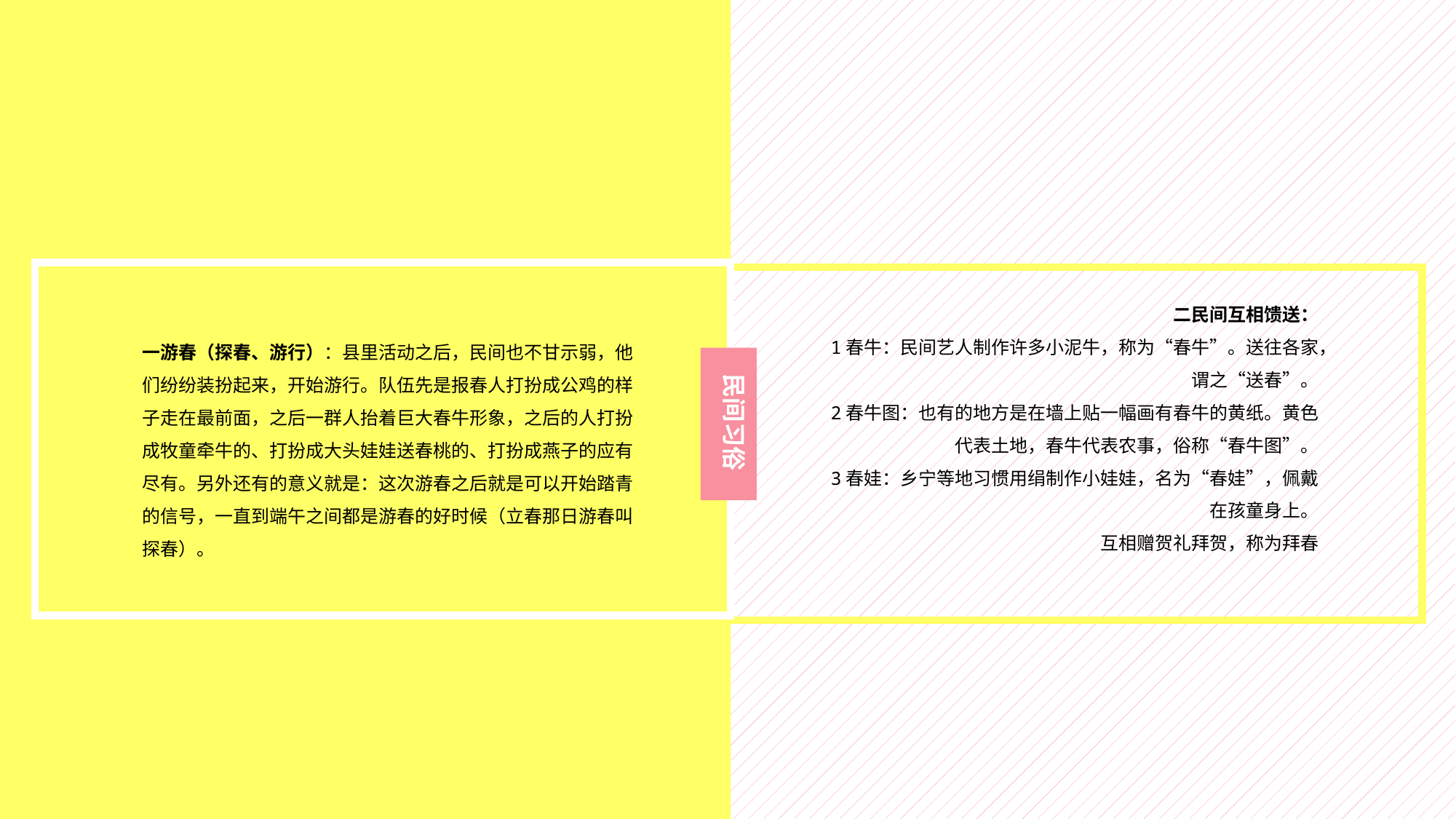

二民间互相馈送：
1春牛：民间艺人制作许多小泥牛，称为“春牛”。送往各家，谓之“送春”。
2春牛图：也有的地方是在墙上贴一幅画有春牛的黄纸。黄色代表土地，春牛代表农事，俗称“春牛图”。
3春娃：乡宁等地习惯用绢制作小娃娃，名为“春娃”，佩戴在孩童身上。
互相赠贺礼拜贺，称为拜春

一游春（探春、游行）：县里活动之后，民间也不甘示弱，他们纷纷装扮起来，开始游行。队伍先是报春人打扮成公鸡的样子走在最前面，之后一群人抬着巨大春牛形象，之后的人打扮成牧童牵牛的、打扮成大头娃娃送春桃的、打扮成燕子的应有尽有。另外还有的意义就是：这次游春之后就是可以开始踏青的信号，一直到端午之间都是游春的好时候（立春那日游春叫探春）。
民间习俗